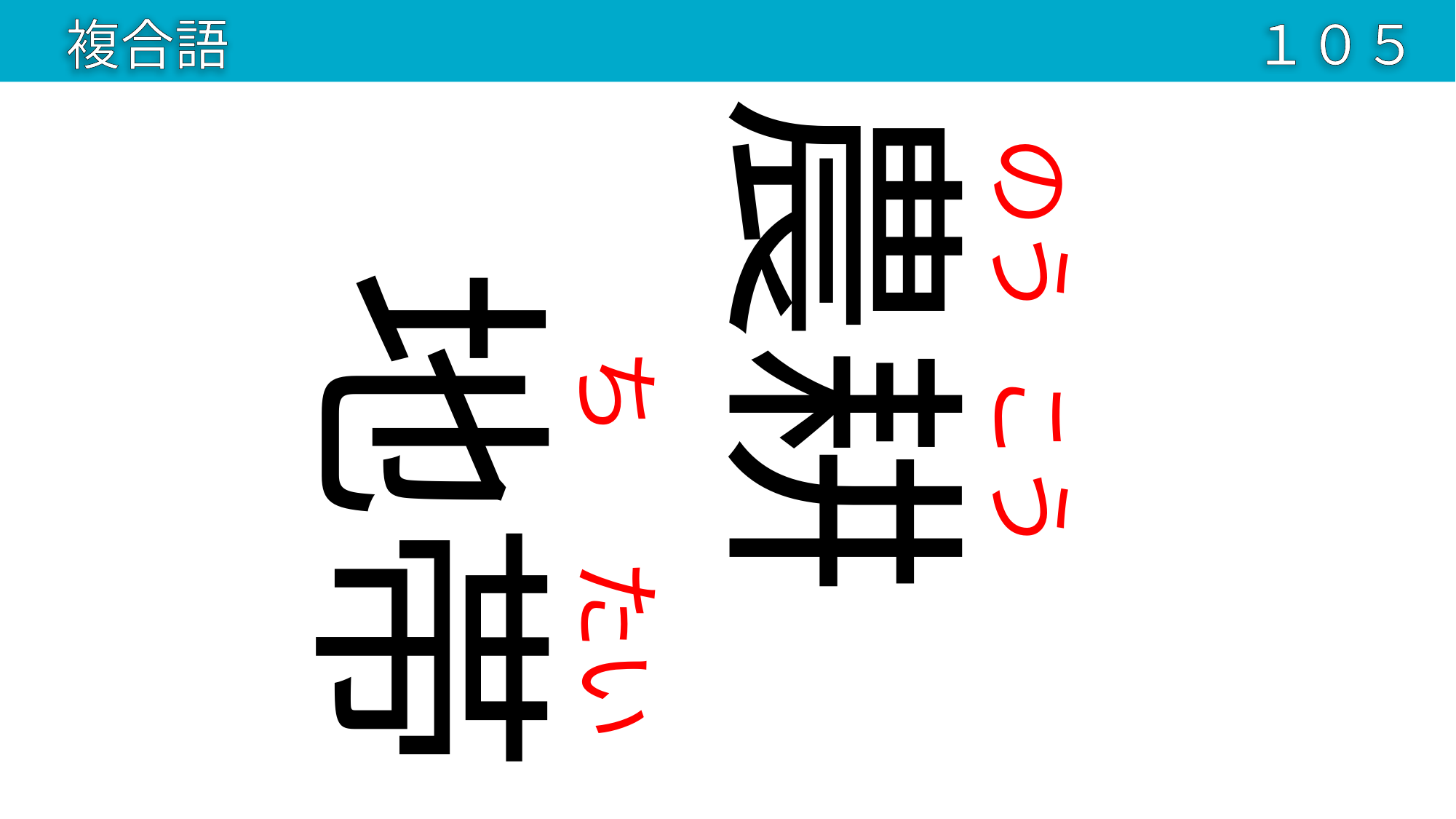

複合語
１０５
農耕
のう
地帯
ち
こう
たい